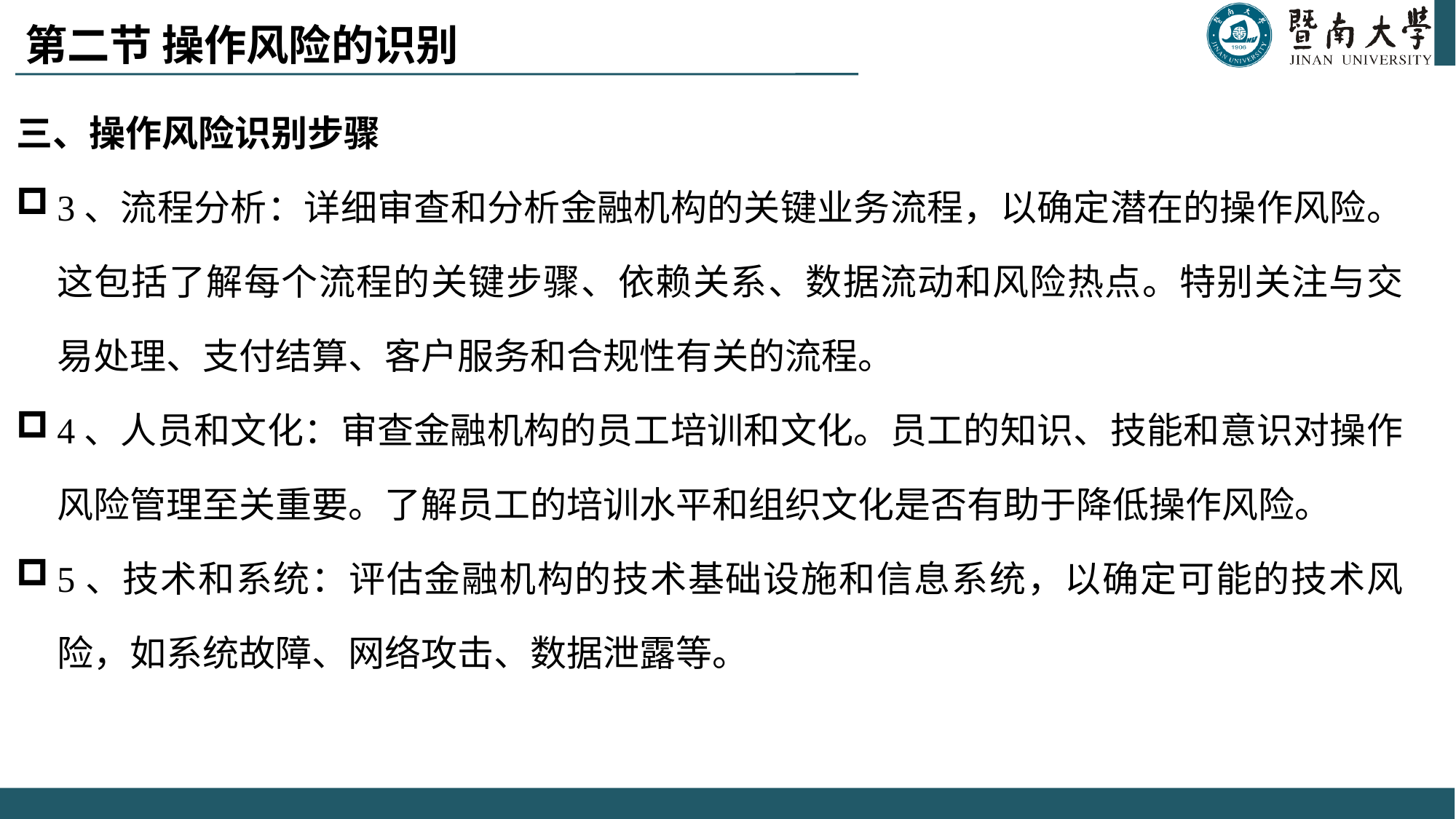

# 第二节 操作风险的识别
三、操作风险识别步骤
3、流程分析：详细审查和分析金融机构的关键业务流程，以确定潜在的操作风险。这包括了解每个流程的关键步骤、依赖关系、数据流动和风险热点。特别关注与交易处理、支付结算、客户服务和合规性有关的流程。
4、人员和文化：审查金融机构的员工培训和文化。员工的知识、技能和意识对操作风险管理至关重要。了解员工的培训水平和组织文化是否有助于降低操作风险。
5、技术和系统：评估金融机构的技术基础设施和信息系统，以确定可能的技术风险，如系统故障、网络攻击、数据泄露等。